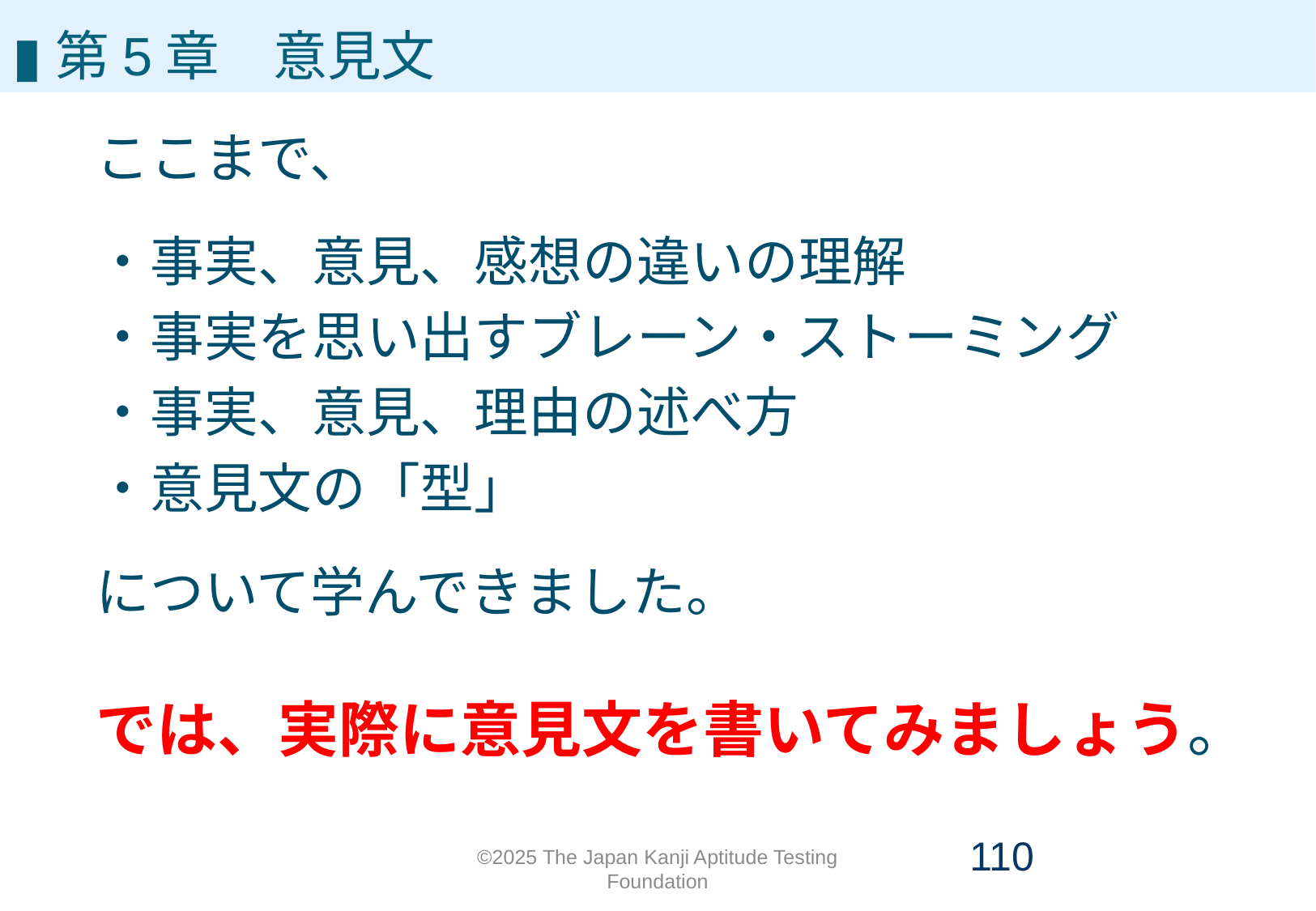

# 第5章
▮第5章　意見文
ここまで、

・事実、意見、感想の違いの理解
・事実を思い出すブレーン・ストーミング
・事実、意見、理由の述べ方
・意見文の「型」

について学んできました。

では、実際に意見文を書いてみましょう。
©2025 The Japan Kanji Aptitude Testing Foundation
110